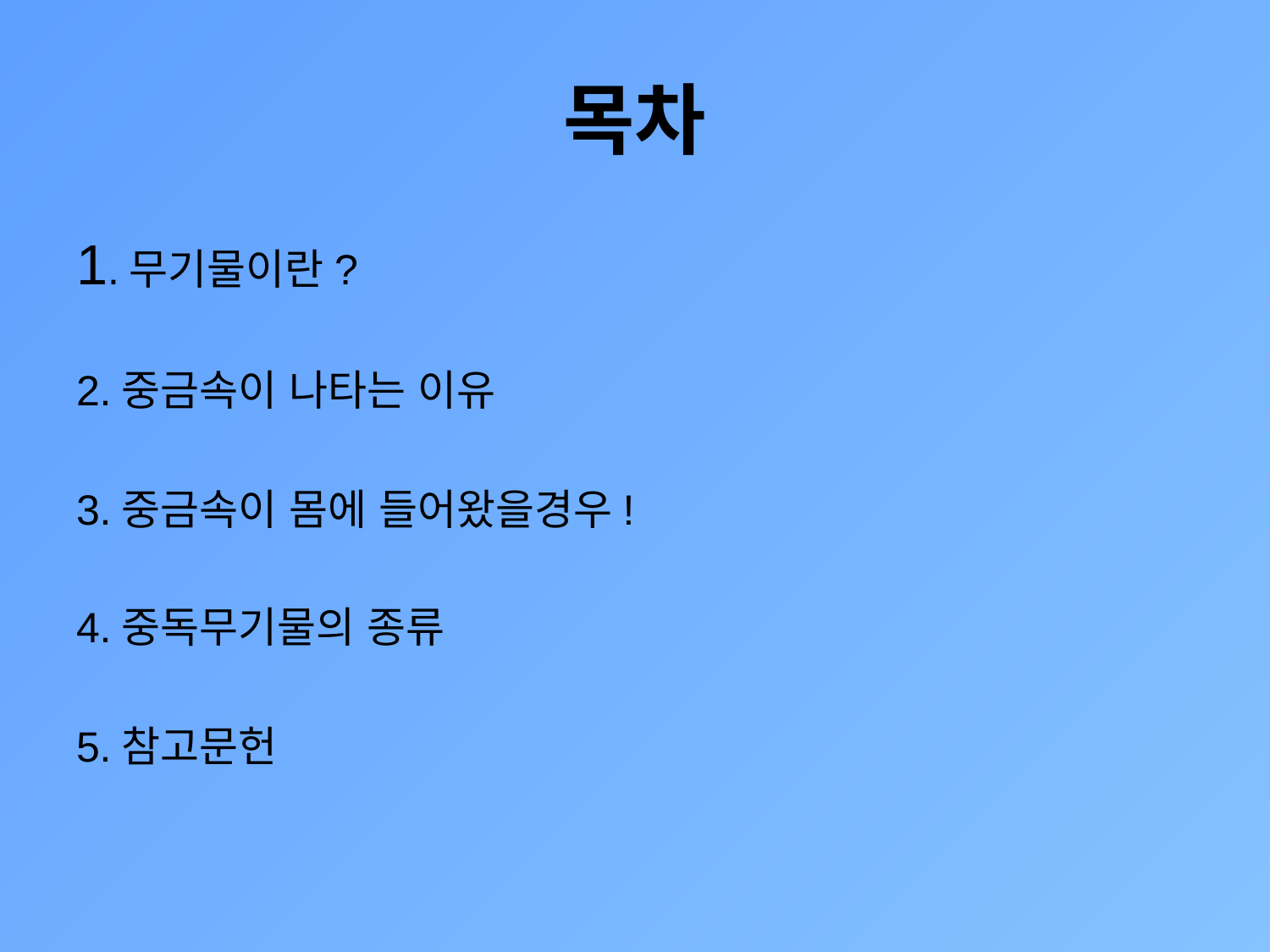

# 목차
1.무기물이란?

2.중금속이 나타는 이유

3.중금속이 몸에 들어왔을경우!

4.중독무기물의 종류

5.참고문헌